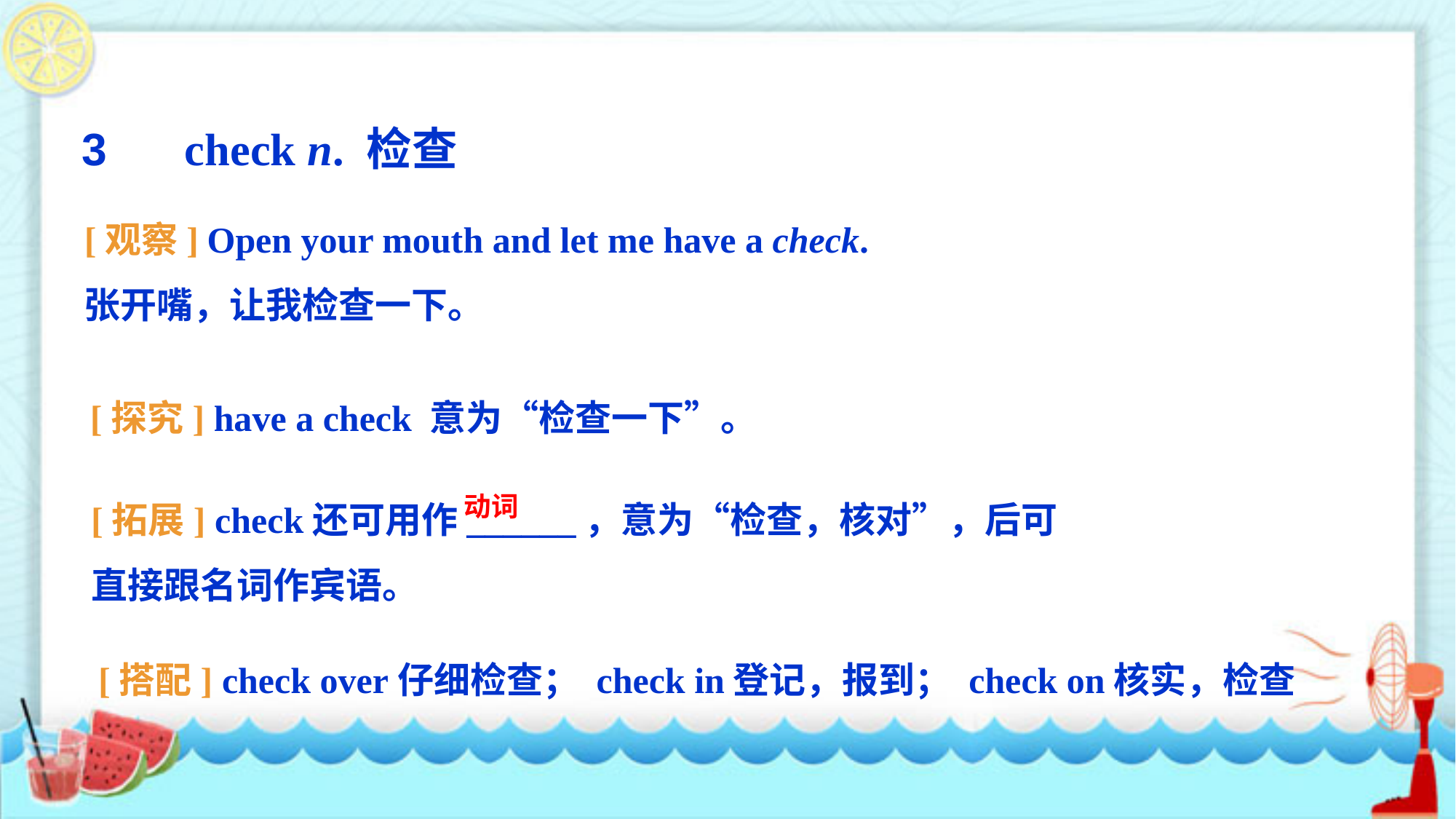

3　 check n. 检查
[观察] Open your mouth and let me have a check.
张开嘴，让我检查一下。
[探究] have a check 意为“检查一下”。
[拓展] check还可用作______，意为“检查，核对”，后可直接跟名词作宾语。
动词
[搭配] check over仔细检查； check in登记，报到； check on核实，检查